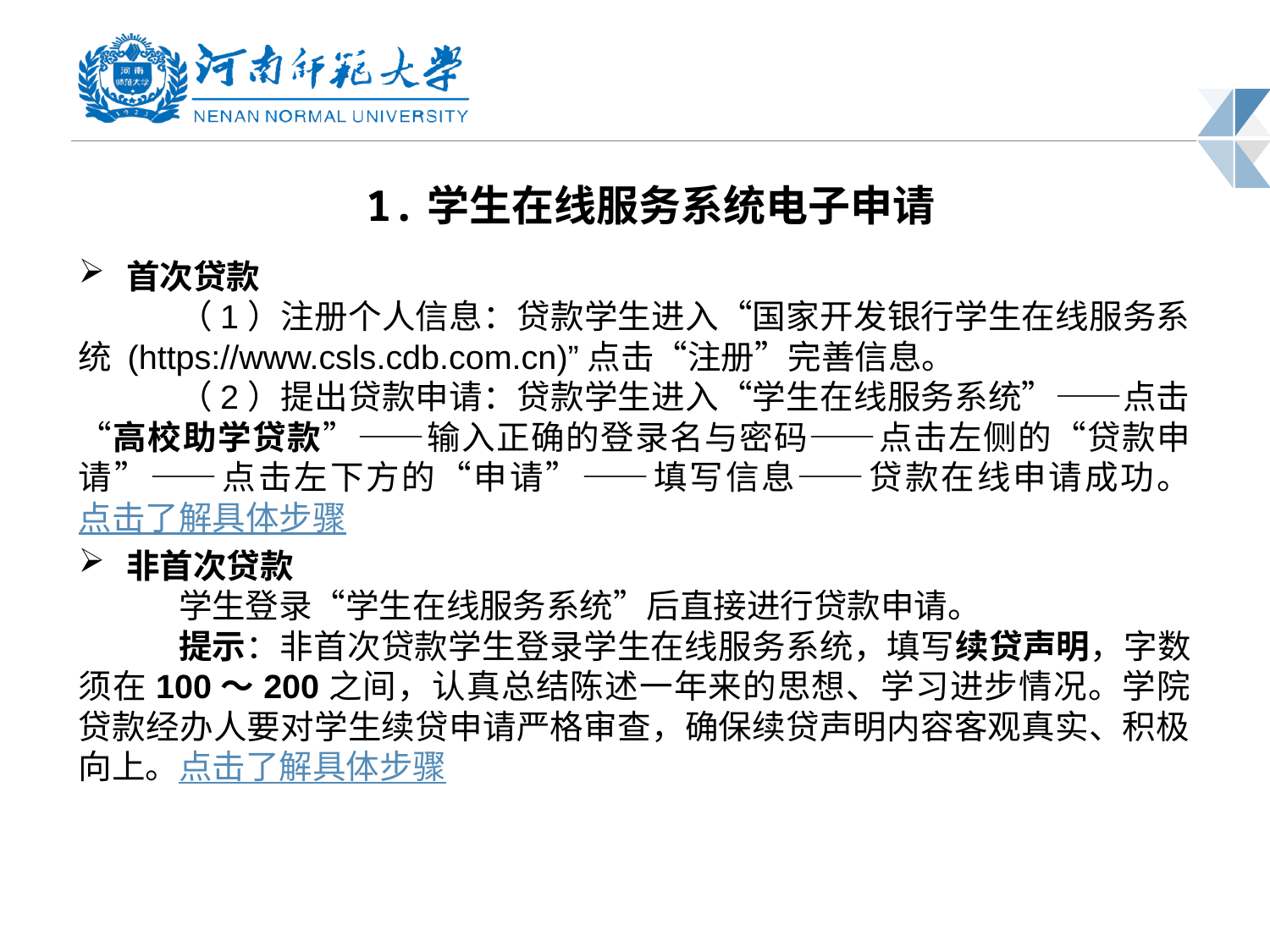

1.学生在线服务系统电子申请
首次贷款
（1）注册个人信息：贷款学生进入“国家开发银行学生在线服务系统 (https://www.csls.cdb.com.cn)”点击“注册”完善信息。
（2）提出贷款申请：贷款学生进入“学生在线服务系统”——点击“高校助学贷款”——输入正确的登录名与密码——点击左侧的“贷款申请”——点击左下方的“申请”——填写信息——贷款在线申请成功。点击了解具体步骤
非首次贷款
学生登录“学生在线服务系统”后直接进行贷款申请。
提示：非首次贷款学生登录学生在线服务系统，填写续贷声明，字数须在100～200之间，认真总结陈述一年来的思想、学习进步情况。学院贷款经办人要对学生续贷申请严格审查，确保续贷声明内容客观真实、积极向上。点击了解具体步骤